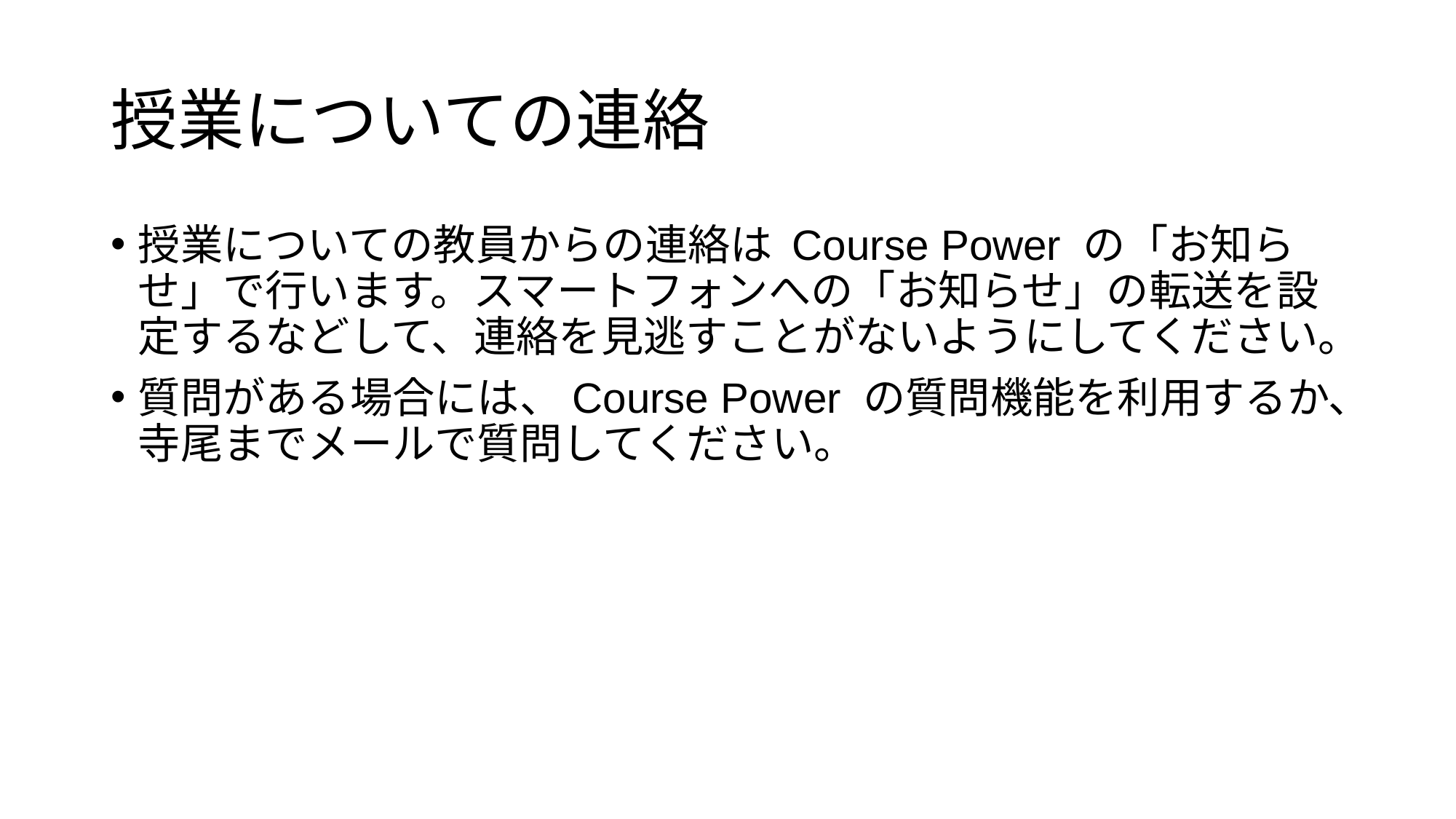

# 授業についての連絡
授業についての教員からの連絡は Course Power の「お知らせ」で行います。スマートフォンへの「お知らせ」の転送を設定するなどして、連絡を見逃すことがないようにしてください。
質問がある場合には、Course Power の質問機能を利用するか、寺尾までメールで質問してください。